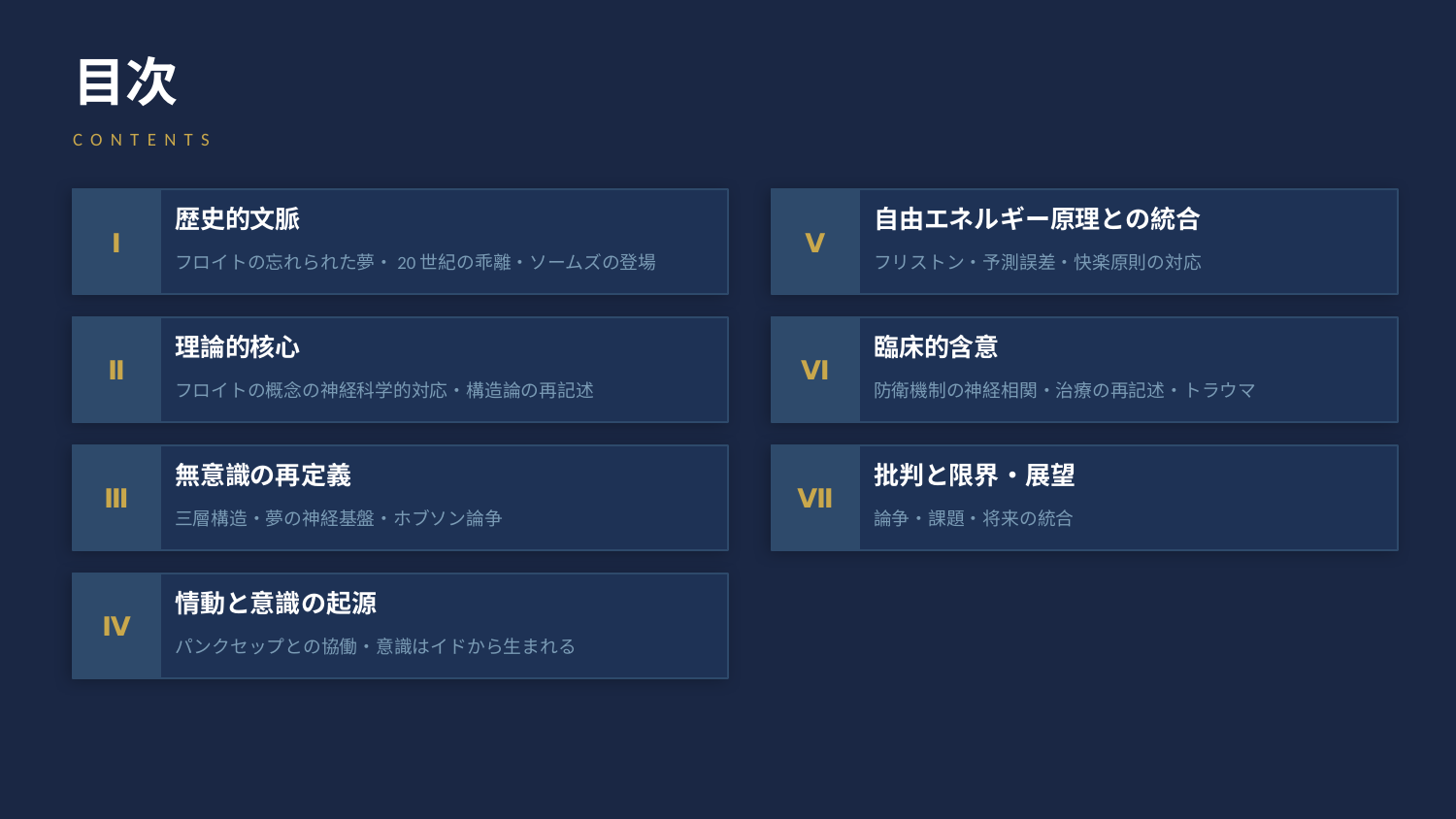

目次
CONTENTS

Ⅰ
歴史的文脈
Ⅴ
自由エネルギー原理との統合
フロイトの忘れられた夢・20世紀の乖離・ソームズの登場
フリストン・予測誤差・快楽原則の対応

Ⅱ
理論的核心
Ⅵ
臨床的含意
フロイトの概念の神経科学的対応・構造論の再記述
防衛機制の神経相関・治療の再記述・トラウマ

Ⅲ
無意識の再定義
Ⅶ
批判と限界・展望
三層構造・夢の神経基盤・ホブソン論争
論争・課題・将来の統合

Ⅳ
情動と意識の起源
パンクセップとの協働・意識はイドから生まれる